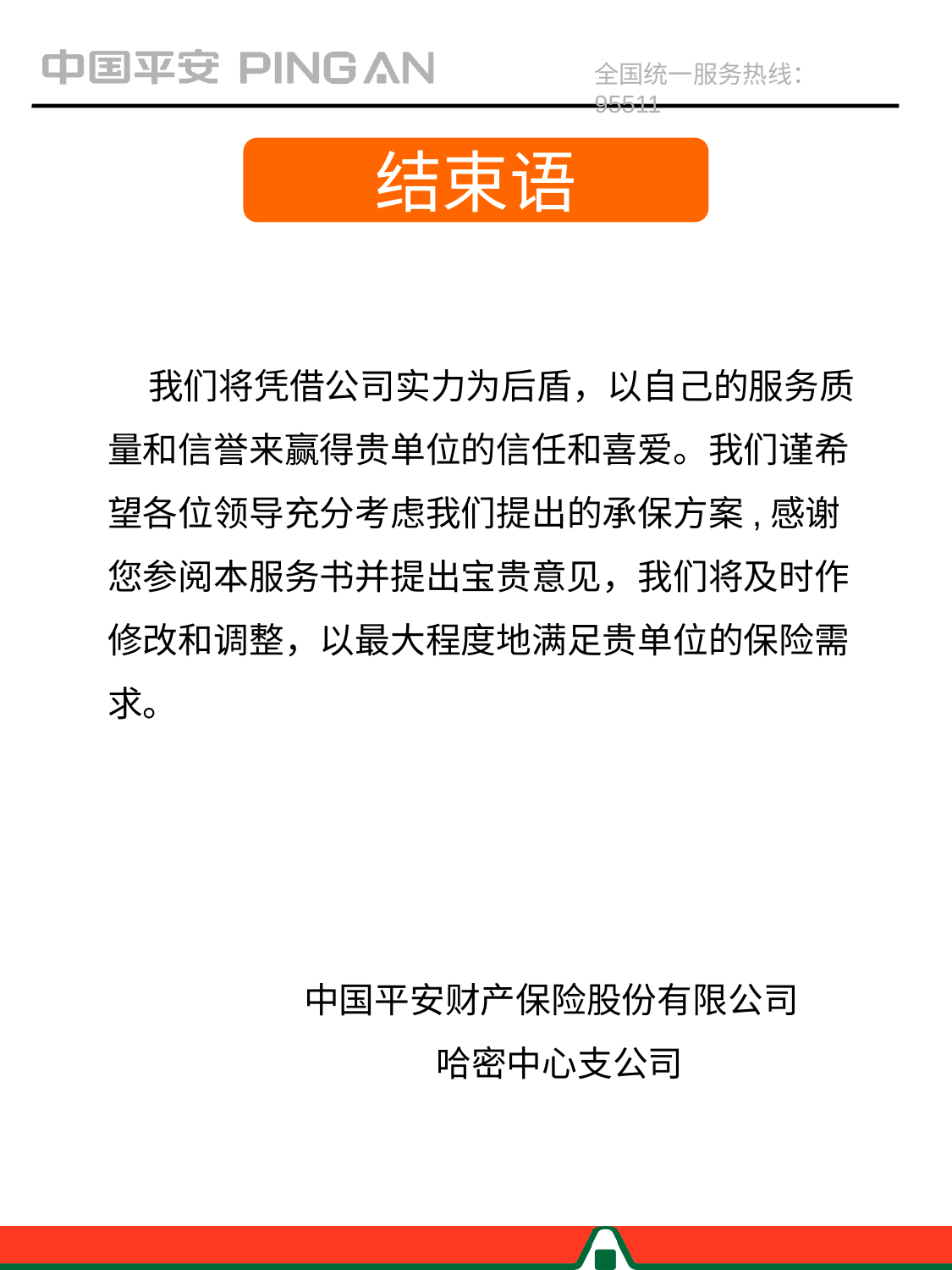

结束语
    我们将凭借公司实力为后盾，以自己的服务质量和信誉来赢得贵单位的信任和喜爱。我们谨希望各位领导充分考虑我们提出的承保方案,感谢您参阅本服务书并提出宝贵意见，我们将及时作修改和调整，以最大程度地满足贵单位的保险需求。

                        中国平安财产保险股份有限公司
                       哈密中心支公司